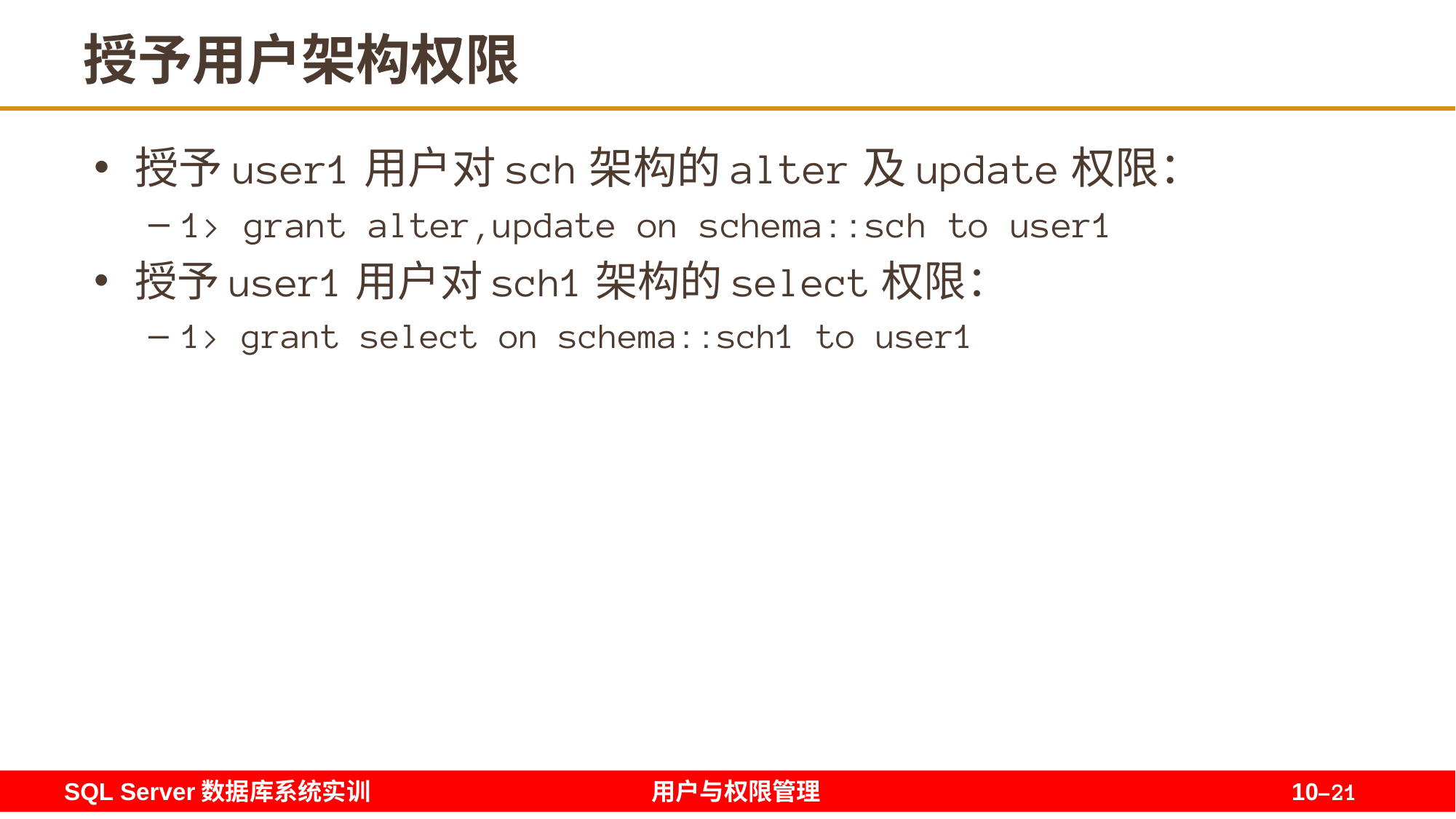

21
# 授予用户架构权限
授予user1用户对sch架构的alter及update权限：
1> grant alter,update on schema::sch to user1
授予user1用户对sch1架构的select权限：
1> grant select on schema::sch1 to user1